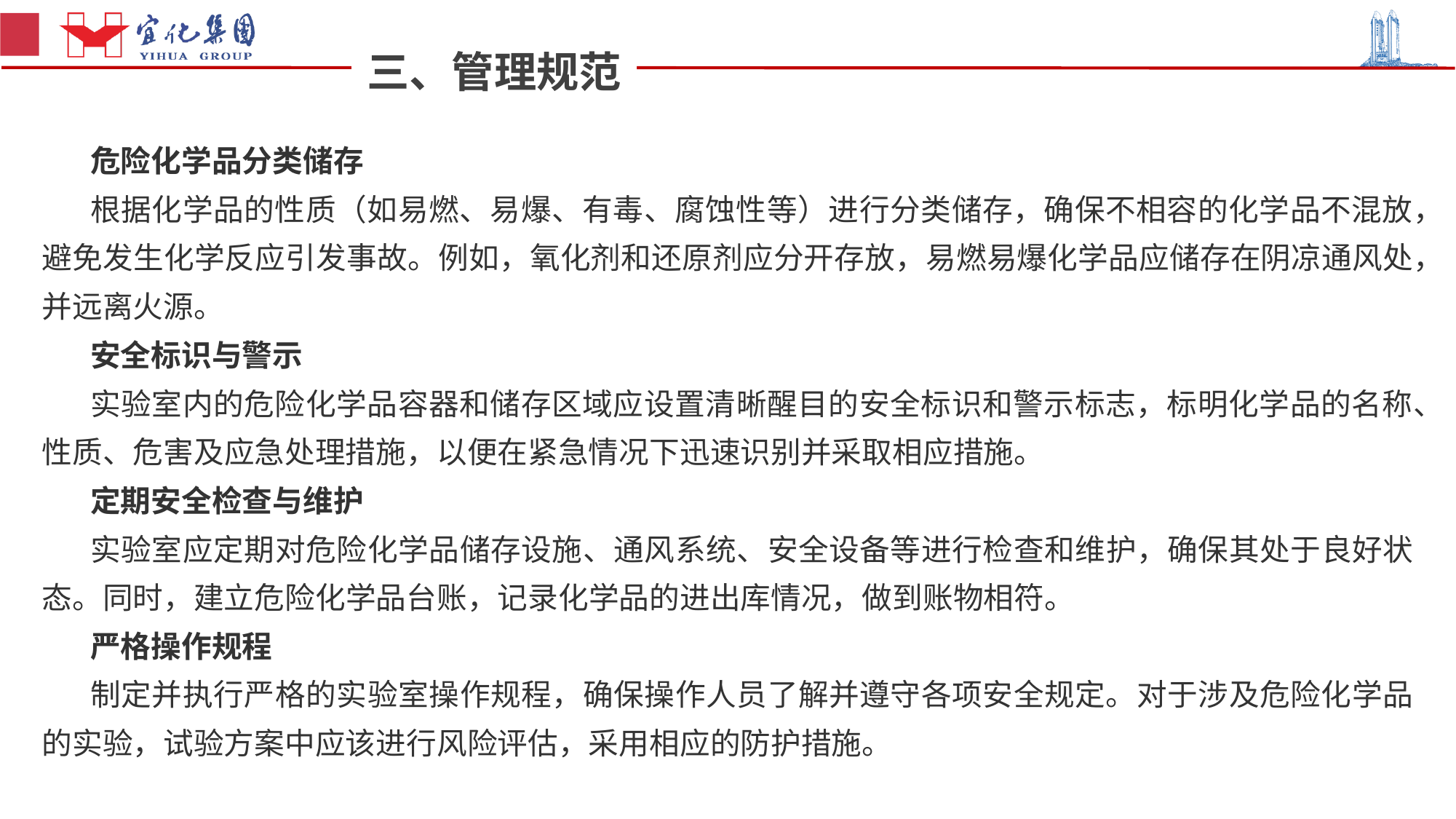

三、管理规范
危险化学品分类储存
根据化学品的性质（如易燃、易爆、有毒、腐蚀性等）进行分类储存，确保不相容的化学品不混放，避免发生化学反应引发事故。例如，氧化剂和还原剂应分开存放，易燃易爆化学品应储存在阴凉通风处，并远离火源。
安全标识与警示
实验室内的危险化学品容器和储存区域应设置清晰醒目的安全标识和警示标志，标明化学品的名称、性质、危害及应急处理措施，以便在紧急情况下迅速识别并采取相应措施。
定期安全检查与维护
实验室应定期对危险化学品储存设施、通风系统、安全设备等进行检查和维护，确保其处于良好状态。同时，建立危险化学品台账，记录化学品的进出库情况，做到账物相符。
严格操作规程
制定并执行严格的实验室操作规程，确保操作人员了解并遵守各项安全规定。对于涉及危险化学品的实验，试验方案中应该进行风险评估，采用相应的防护措施。